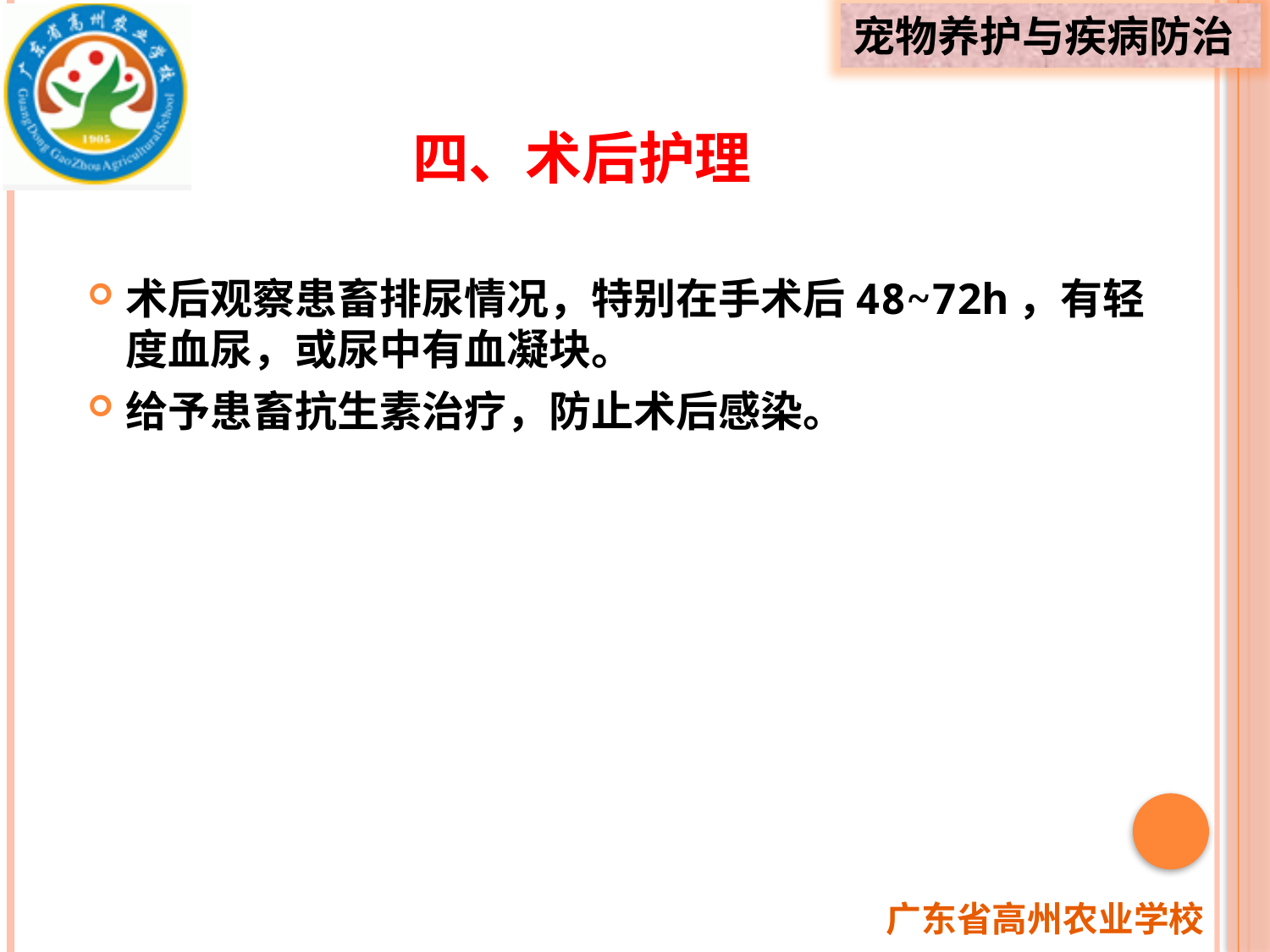

# 四、术后护理
术后观察患畜排尿情况，特别在手术后48~72h，有轻度血尿，或尿中有血凝块。
给予患畜抗生素治疗，防止术后感染。